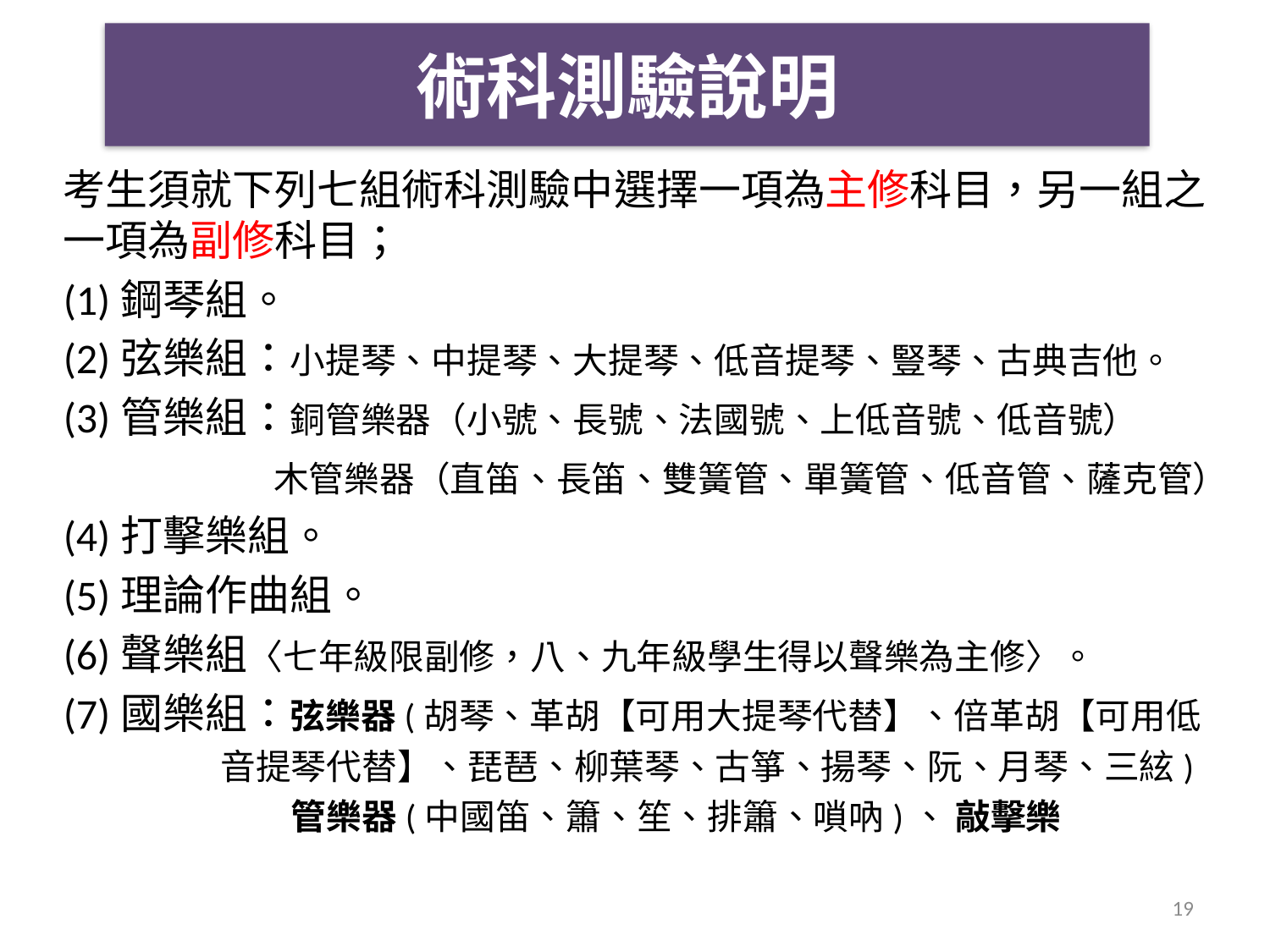

術科測驗說明
考生須就下列七組術科測驗中選擇一項為主修科目，另一組之一項為副修科目；
(1)鋼琴組。
(2)弦樂組：小提琴、中提琴、大提琴、低音提琴、豎琴、古典吉他。
(3)管樂組：銅管樂器（小號、長號、法國號、上低音號、低音號）
                     木管樂器（直笛、長笛、雙簧管、單簧管、低音管、薩克管）
(4)打擊樂組。
(5)理論作曲組。
(6)聲樂組〈七年級限副修，八、九年級學生得以聲樂為主修〉。
(7)國樂組：弦樂器(胡琴、革胡【可用大提琴代替】、倍革胡【可用低
                   音提琴代替】、琵琶、柳葉琴、古箏、揚琴、阮、月琴、三絃)
                            管樂器(中國笛、簫、笙、排簫、嗩吶)、 敲擊樂

19